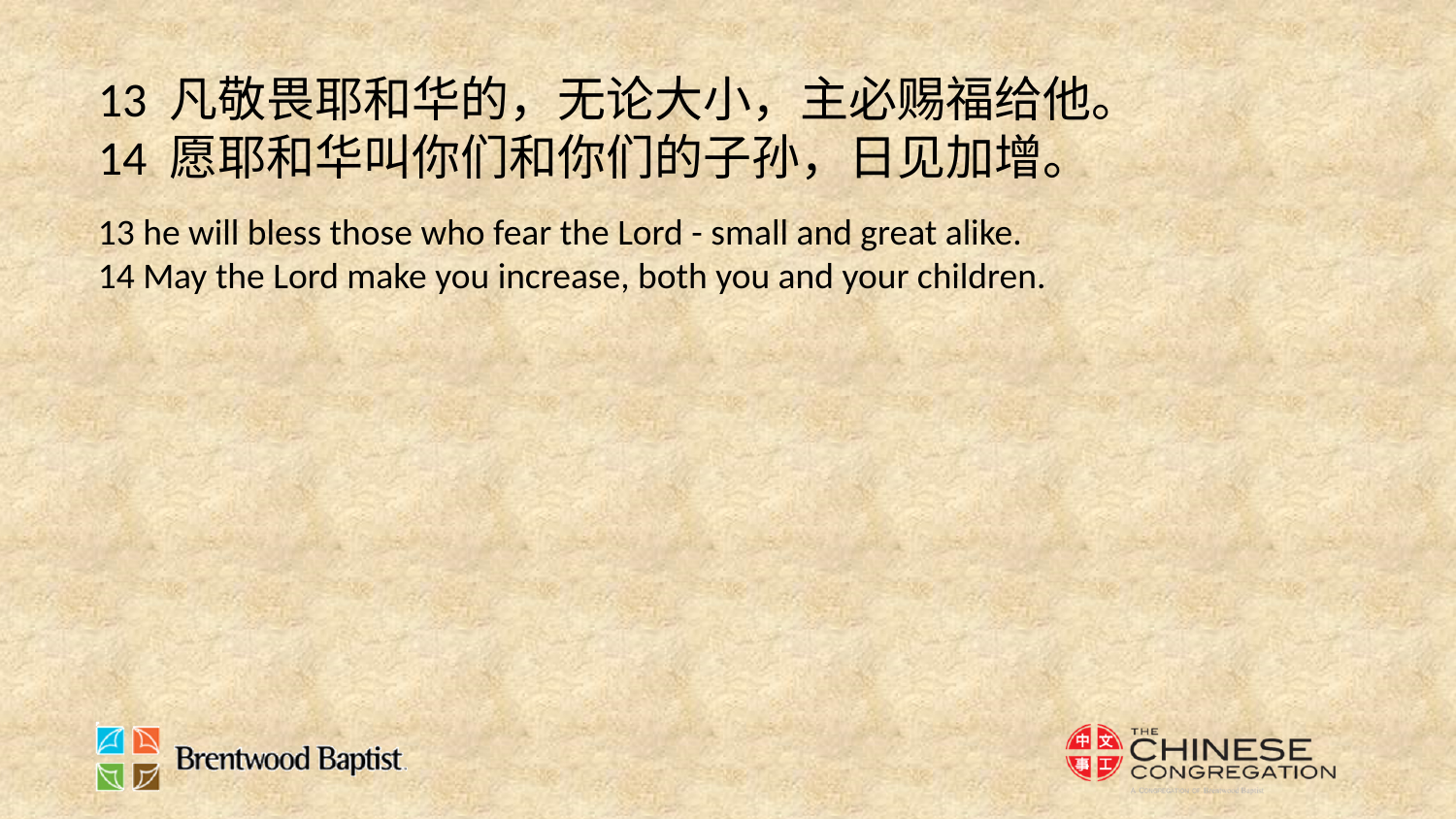

13 凡敬畏耶和华的，无论大小，主必赐福给他。
14 愿耶和华叫你们和你们的子孙，日见加增。

13 he will bless those who fear the Lord - small and great alike.
14 May the Lord make you increase, both you and your children.